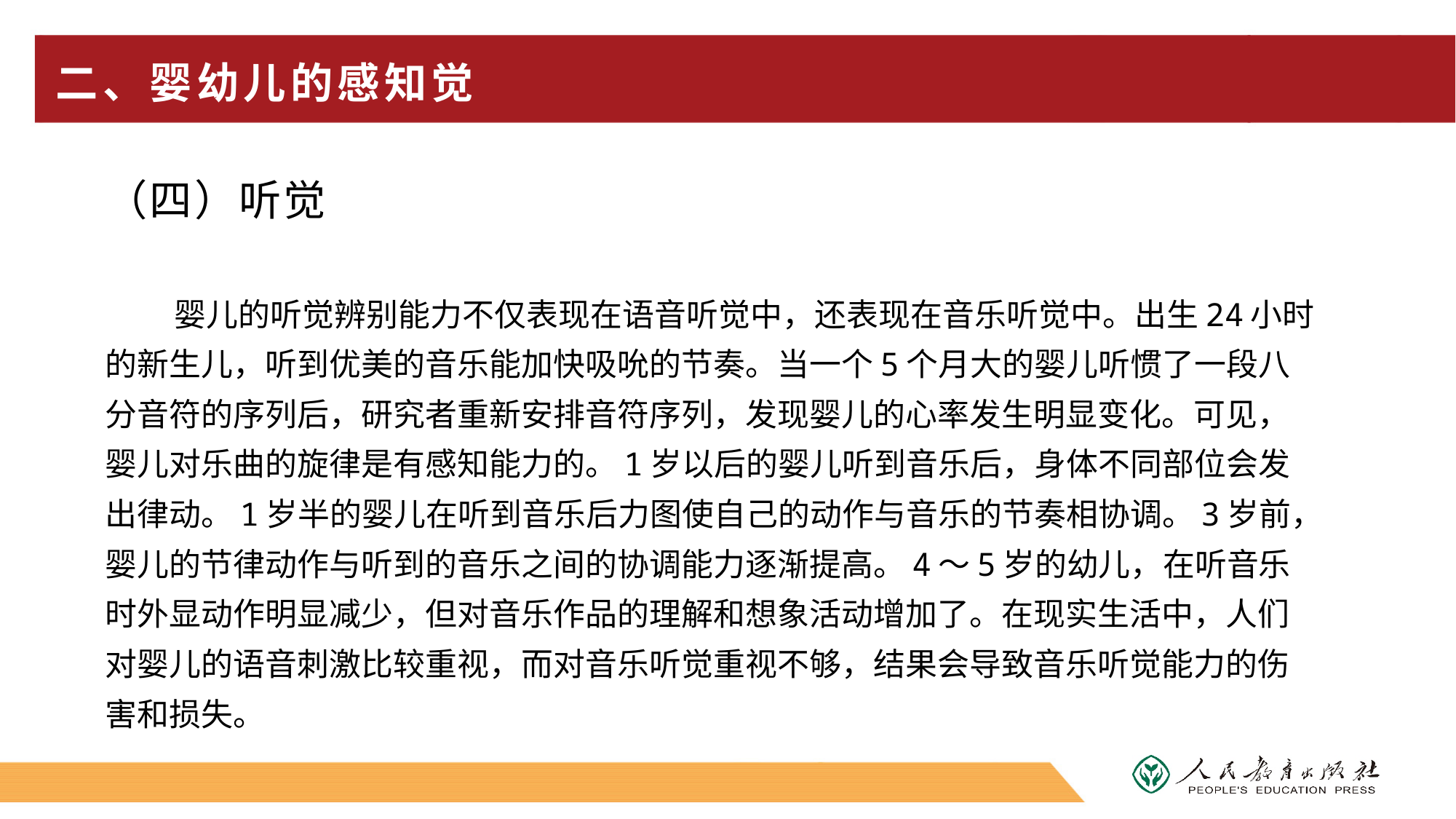

# 二、婴幼儿的感知觉
（四）听觉
婴儿的听觉辨别能力不仅表现在语音听觉中，还表现在音乐听觉中。出生24小时的新生儿，听到优美的音乐能加快吸吮的节奏。当一个5个月大的婴儿听惯了一段八分音符的序列后，研究者重新安排音符序列，发现婴儿的心率发生明显变化。可见，婴儿对乐曲的旋律是有感知能力的。1岁以后的婴儿听到音乐后，身体不同部位会发出律动。1岁半的婴儿在听到音乐后力图使自己的动作与音乐的节奏相协调。3岁前，婴儿的节律动作与听到的音乐之间的协调能力逐渐提高。4～5岁的幼儿，在听音乐时外显动作明显减少，但对音乐作品的理解和想象活动增加了。在现实生活中，人们对婴儿的语音刺激比较重视，而对音乐听觉重视不够，结果会导致音乐听觉能力的伤害和损失。